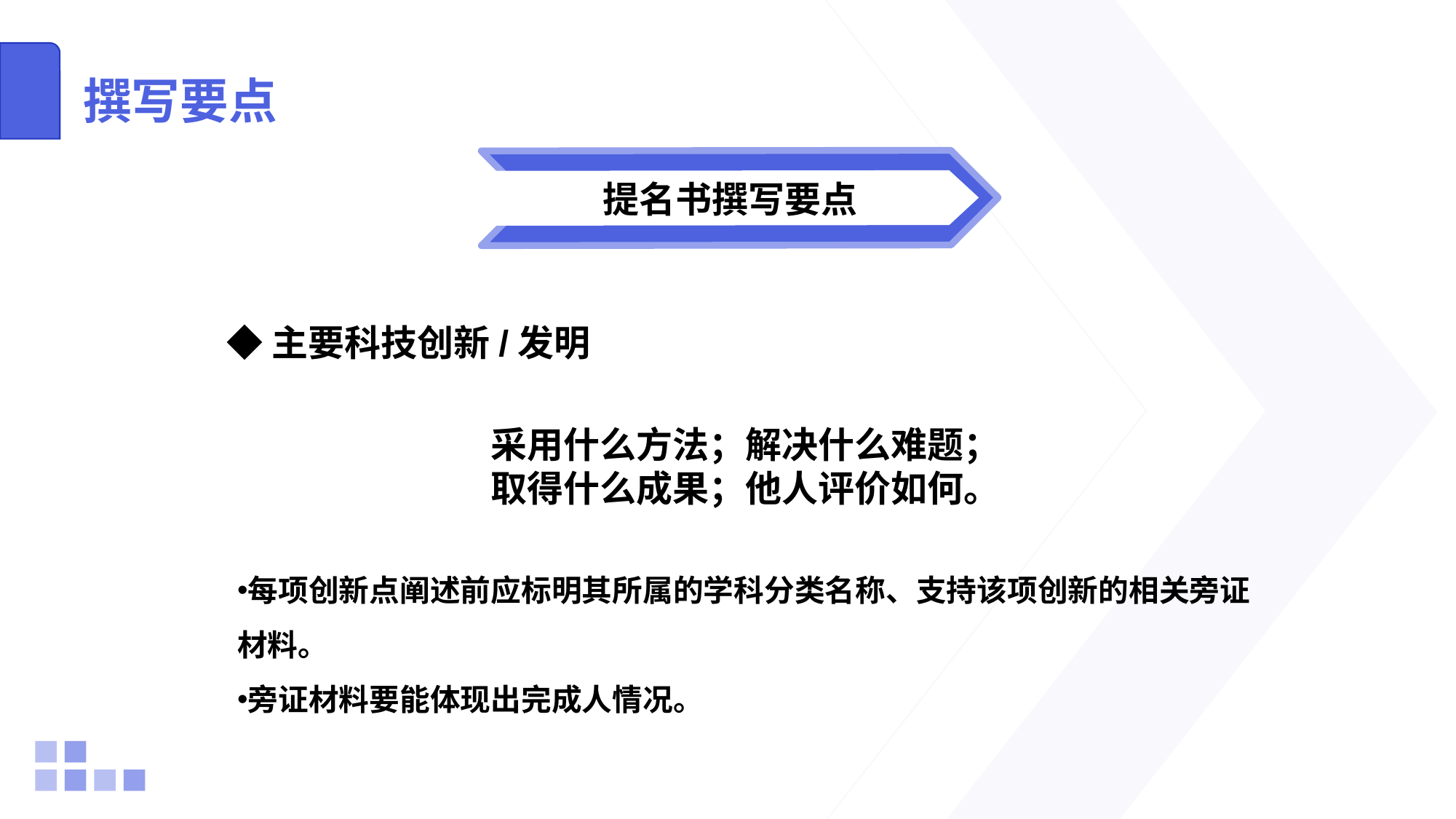

# 撰写要点

提名书撰写要点

◆主要科技创新/发明
采用什么方法；解决什么难题；
取得什么成果；他人评价如何。

每项创新点阐述前应标明其所属的学科分类名称、支持该项创新的相关旁证材料。
旁证材料要能体现出完成人情况。